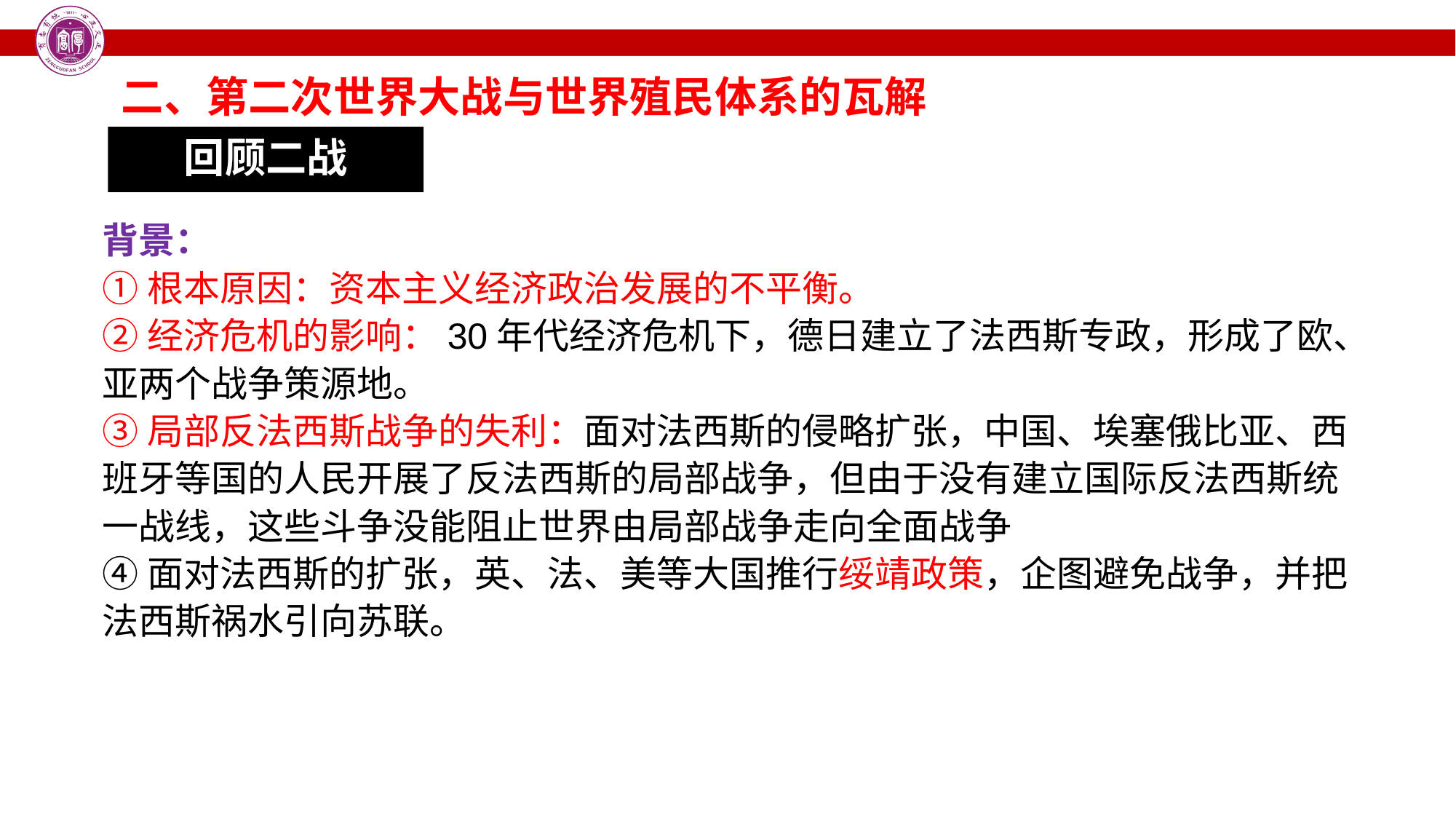

二、第二次世界大战与世界殖民体系的瓦解
回顾二战
背景：
①根本原因：资本主义经济政治发展的不平衡。
②经济危机的影响：30年代经济危机下，德日建立了法西斯专政，形成了欧、亚两个战争策源地。
③局部反法西斯战争的失利：面对法西斯的侵略扩张，中国、埃塞俄比亚、西班牙等国的人民开展了反法西斯的局部战争，但由于没有建立国际反法西斯统一战线，这些斗争没能阻止世界由局部战争走向全面战争
④面对法西斯的扩张，英、法、美等大国推行绥靖政策，企图避免战争，并把法西斯祸水引向苏联。